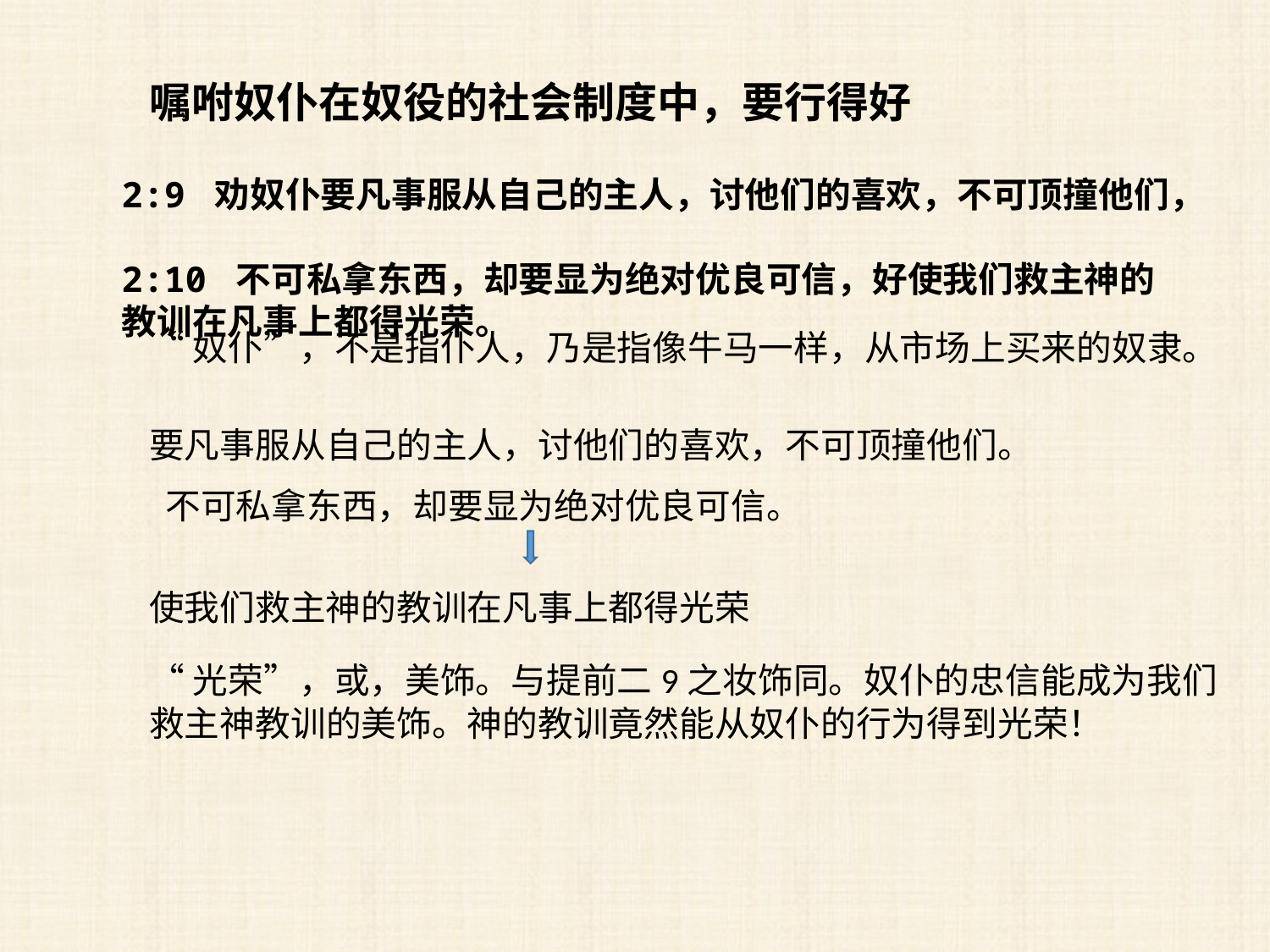

嘱咐奴仆在奴役的社会制度中，要行得好
2:9 劝奴仆要凡事服从自己的主人，讨他们的喜欢，不可顶撞他们，
2:10 不可私拿东西，却要显为绝对优良可信，好使我们救主神的教训在凡事上都得光荣。
“奴仆”，不是指仆人，乃是指像牛马一样，从市场上买来的奴隶。
要凡事服从自己的主人，讨他们的喜欢，不可顶撞他们。
 不可私拿东西，却要显为绝对优良可信。

使我们救主神的教训在凡事上都得光荣
“光荣”，或，美饰。与提前二9之妆饰同。奴仆的忠信能成为我们救主神教训的美饰。神的教训竟然能从奴仆的行为得到光荣！